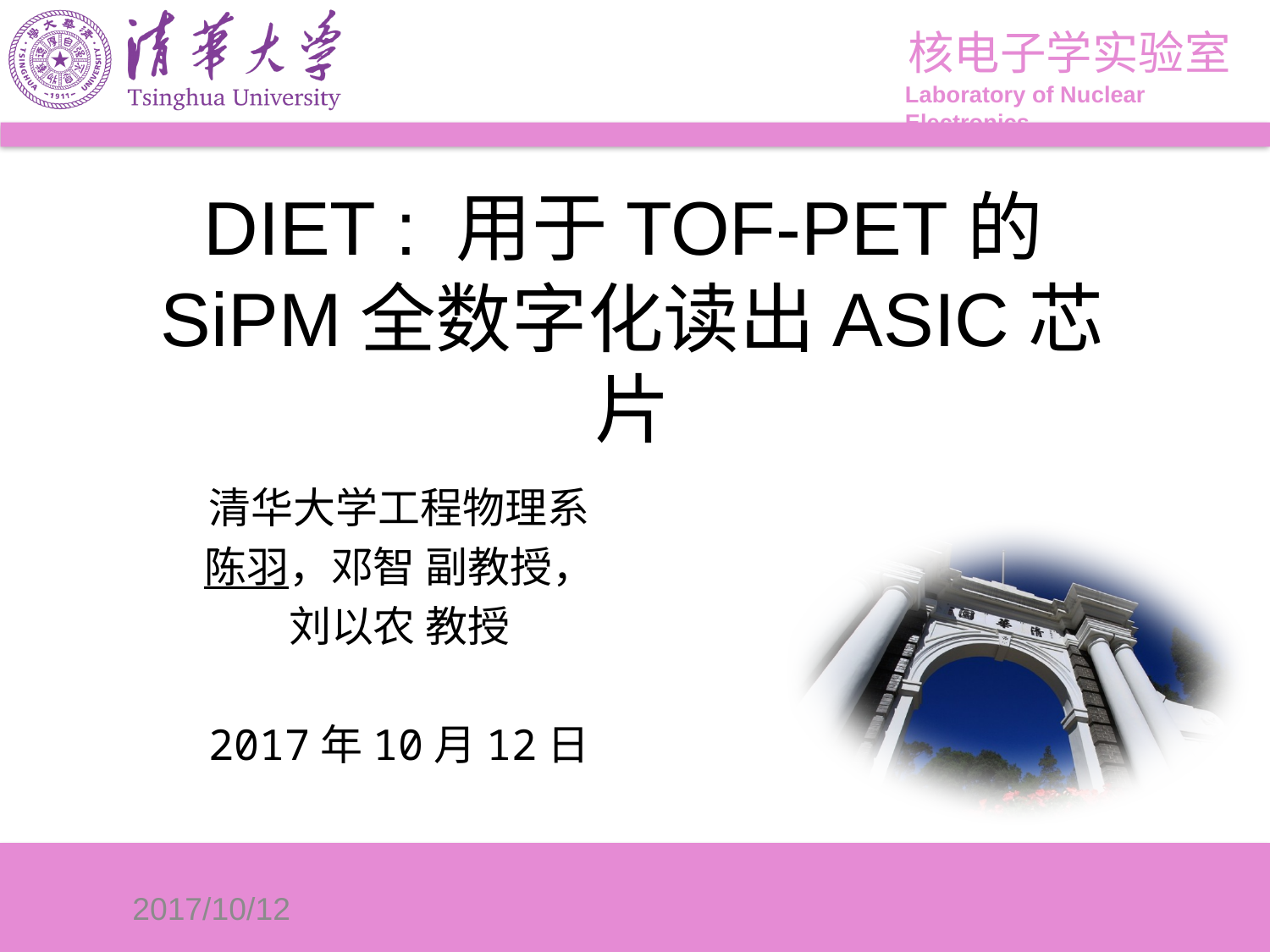

# DIET : 用于TOF-PET的SiPM全数字化读出ASIC芯片
清华大学工程物理系
陈羽，邓智 副教授，
刘以农 教授

2017年10月12日
2017/10/12